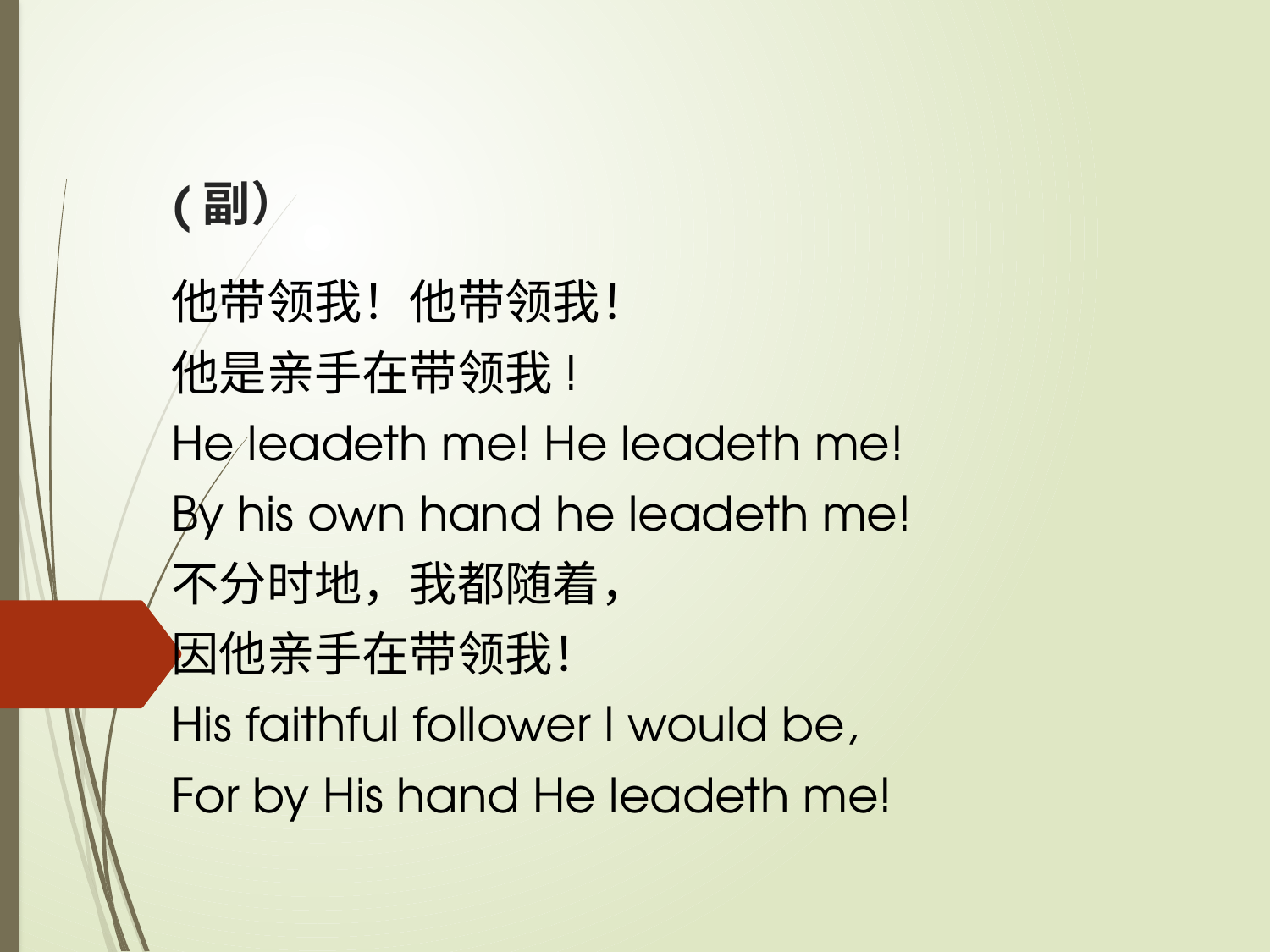

# (副）
他带领我！他带领我！
他是亲手在带领我!
He leadeth me! He leadeth me!
By his own hand he leadeth me!
不分时地，我都随着，
因他亲手在带领我！
His faithful follower I would be,
For by His hand He leadeth me!